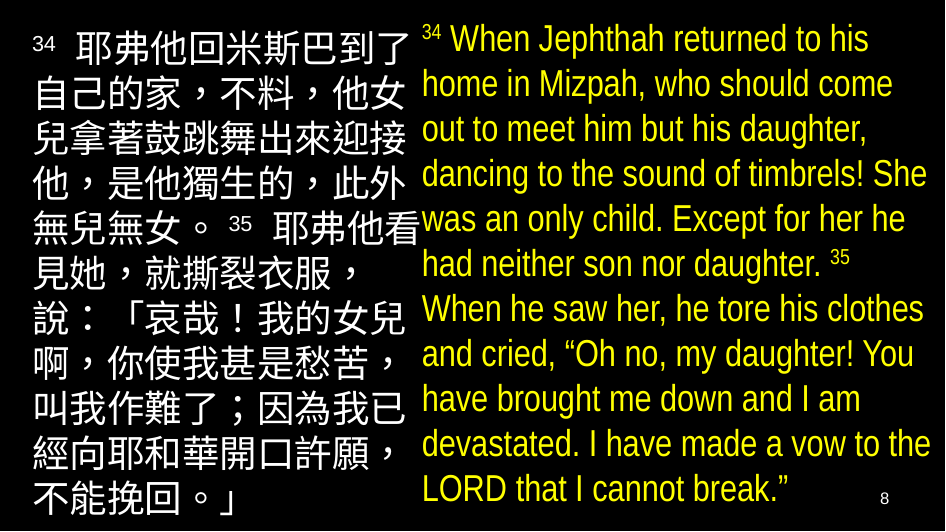

34 When Jephthah returned to his home in Mizpah, who should come out to meet him but his daughter, dancing to the sound of timbrels! She was an only child. Except for her he had neither son nor daughter. 35 When he saw her, he tore his clothes and cried, “Oh no, my daughter! You have brought me down and I am devastated. I have made a vow to the Lord that I cannot break.”

34 耶弗他回米斯巴到了自己的家，不料，他女兒拿著鼓跳舞出來迎接他，是他獨生的，此外無兒無女。35 耶弗他看見她，就撕裂衣服，說：「哀哉！我的女兒啊，你使我甚是愁苦，叫我作難了；因為我已經向耶和華開口許願，不能挽回。」
8